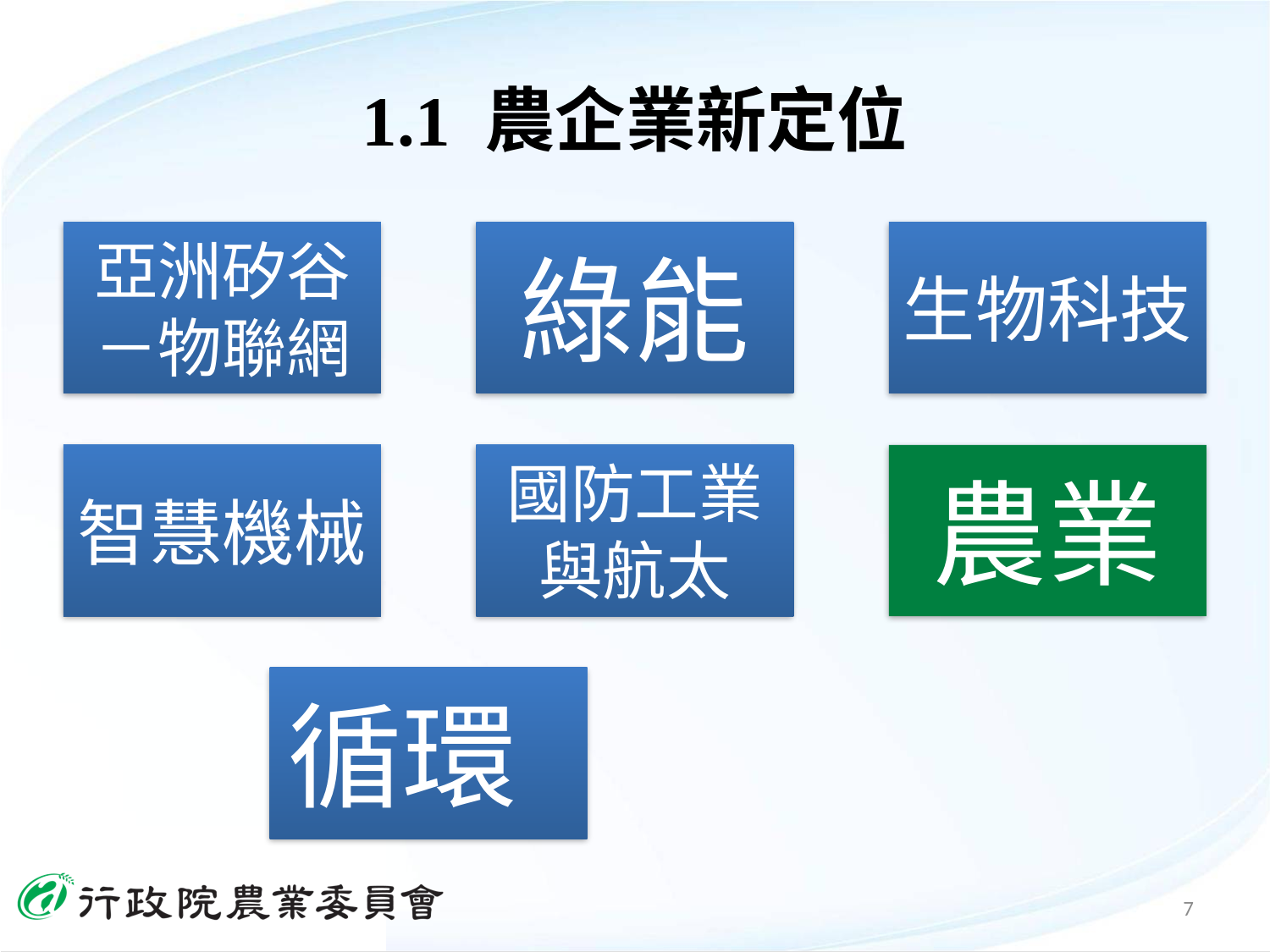

# 1.1 農企業新定位
亞洲矽谷－物聯網
綠能
生物科技
智慧機械
國防工業與航太
農業
循環
7